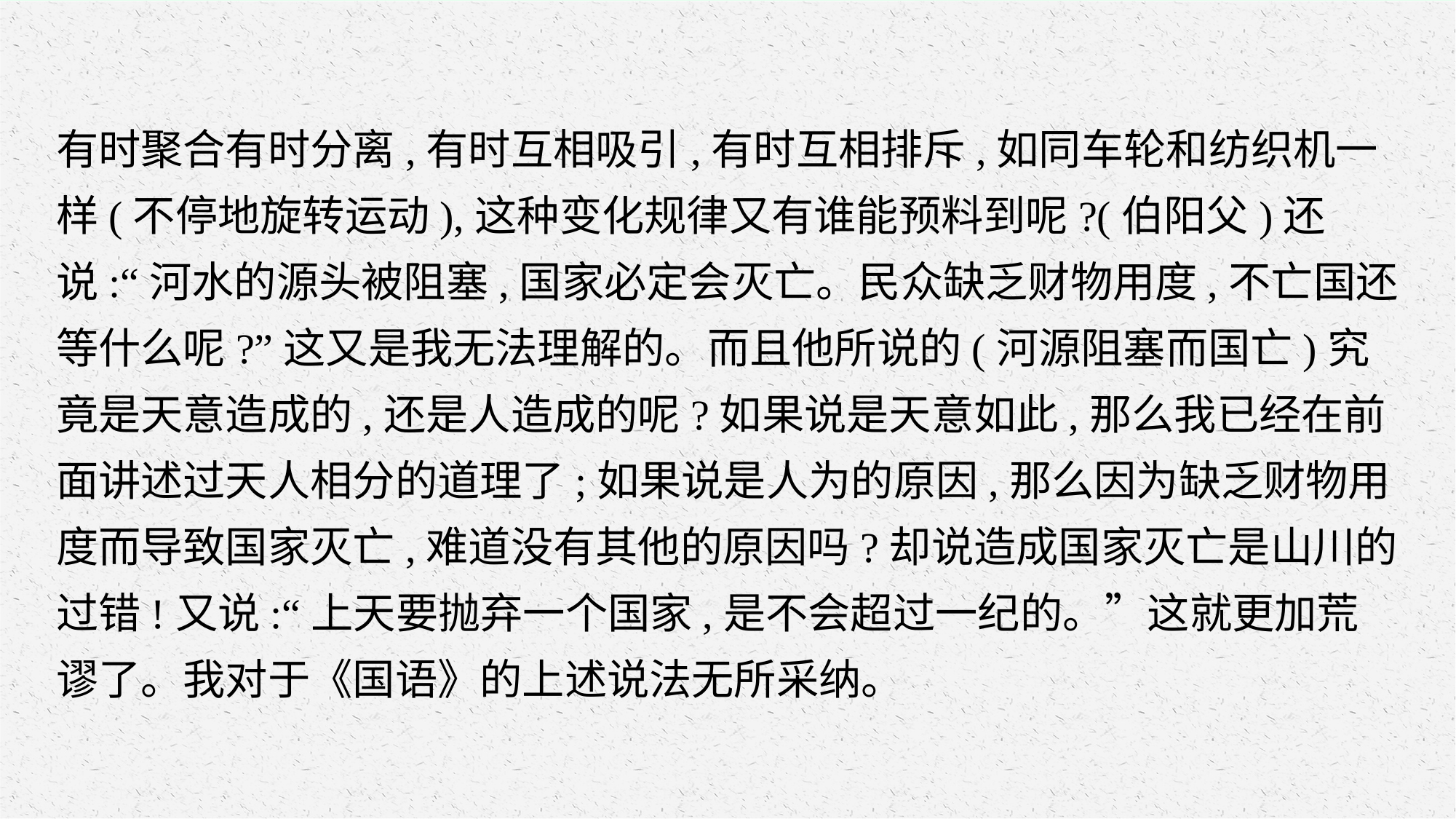

有时聚合有时分离,有时互相吸引,有时互相排斥,如同车轮和纺织机一样(不停地旋转运动),这种变化规律又有谁能预料到呢?(伯阳父)还说:“河水的源头被阻塞,国家必定会灭亡。民众缺乏财物用度,不亡国还等什么呢?”这又是我无法理解的。而且他所说的(河源阻塞而国亡)究竟是天意造成的,还是人造成的呢?如果说是天意如此,那么我已经在前面讲述过天人相分的道理了;如果说是人为的原因,那么因为缺乏财物用度而导致国家灭亡,难道没有其他的原因吗?却说造成国家灭亡是山川的过错!又说:“上天要抛弃一个国家,是不会超过一纪的。”这就更加荒谬了。我对于《国语》的上述说法无所采纳。